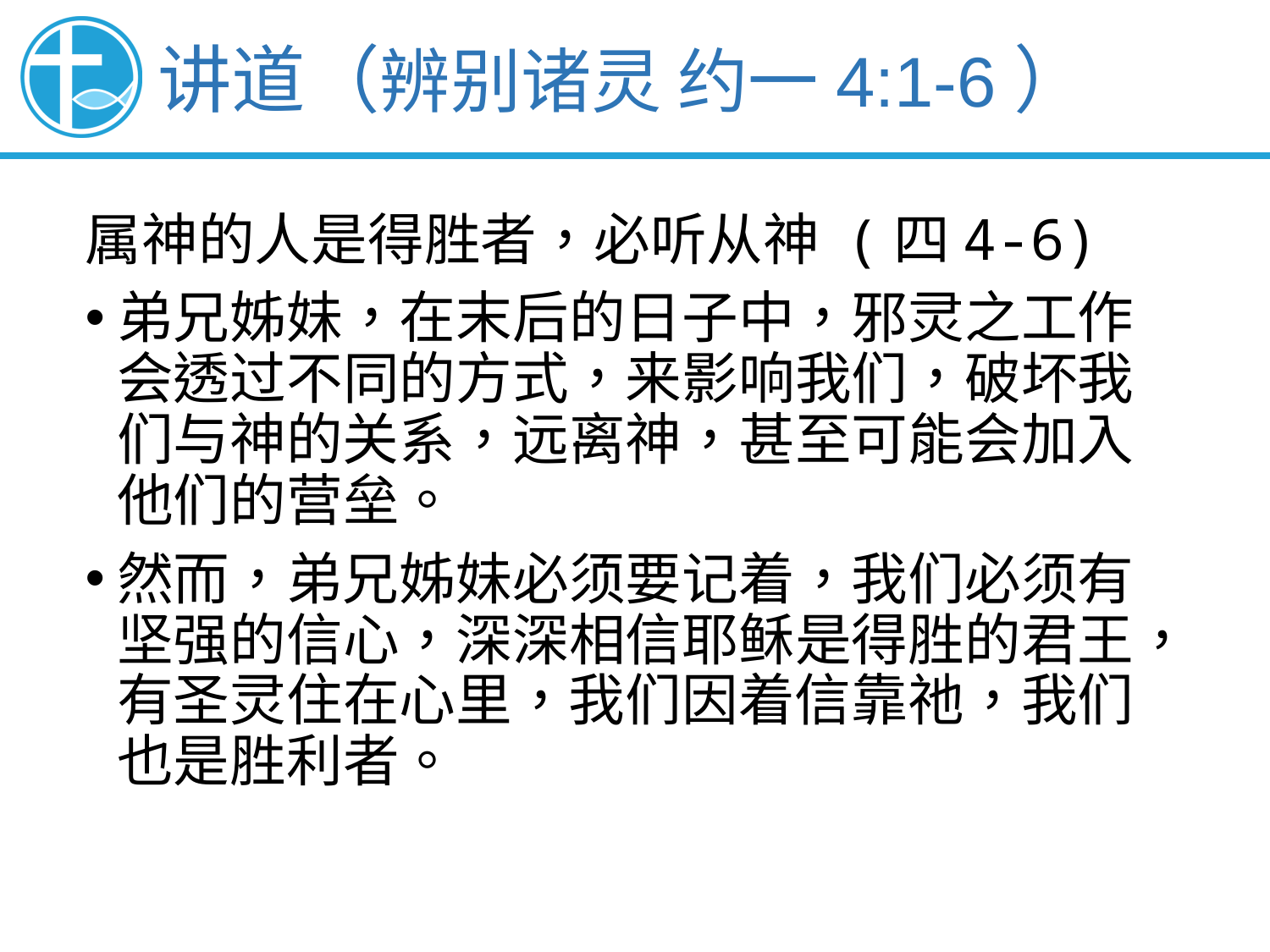

讲道（辨别诸灵 约一4:1-6）
属神的人是得胜者，必听从神 (四4-6)
弟兄姊妹，在末后的日子中，邪灵之工作会透过不同的方式，来影响我们，破坏我们与神的关系，远离神，甚至可能会加入他们的营垒。
然而，弟兄姊妹必须要记着，我们必须有坚强的信心，深深相信耶稣是得胜的君王，有圣灵住在心里，我们因着信靠祂，我们也是胜利者。